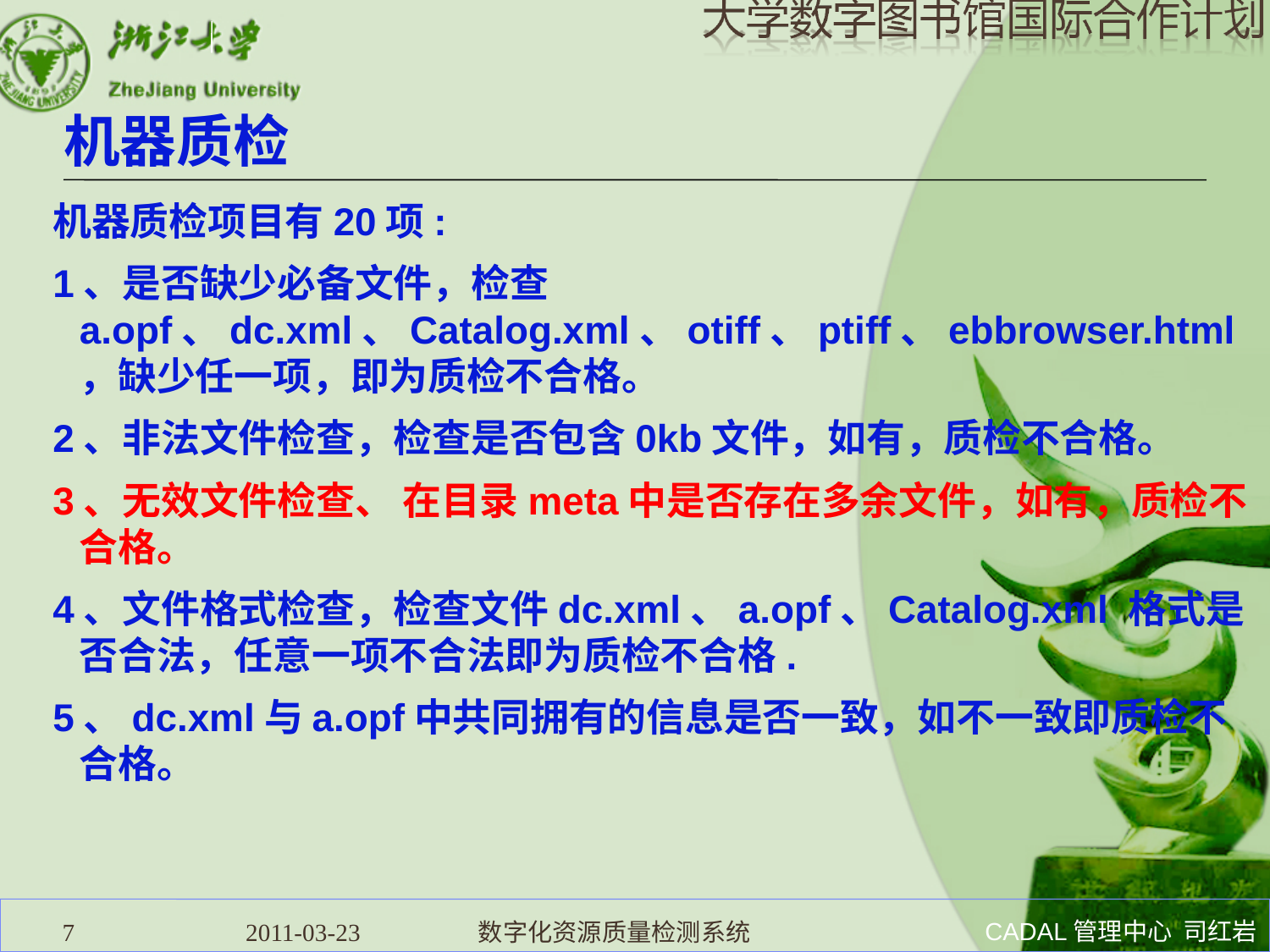

# 机器质检
机器质检项目有20项:
1、是否缺少必备文件，检查a.opf、dc.xml、Catalog.xml、otiff、ptiff、ebbrowser.html，缺少任一项，即为质检不合格。
2、非法文件检查，检查是否包含0kb文件，如有，质检不合格。
3、无效文件检查、 在目录meta中是否存在多余文件，如有，质检不合格。
4、文件格式检查，检查文件dc.xml、a.opf、Catalog.xml 格式是否合法，任意一项不合法即为质检不合格.
5、dc.xml与a.opf中共同拥有的信息是否一致，如不一致即质检不合格。

7
2011-03-23                数字化资源质量检测系统